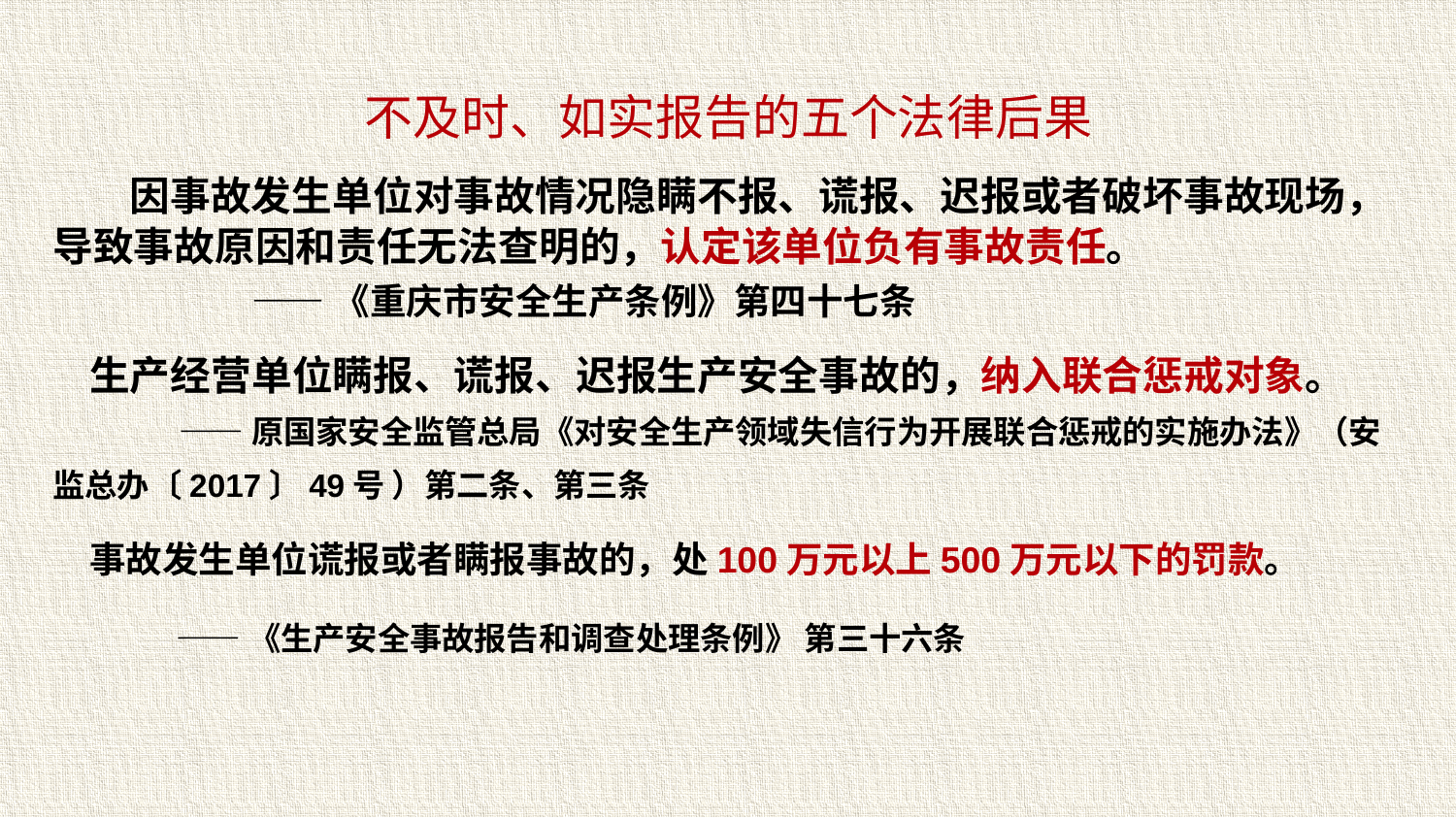

不及时、如实报告的五个法律后果
      因事故发生单位对事故情况隐瞒不报、谎报、迟报或者破坏事故现场，导致事故原因和责任无法查明的，认定该单位负有事故责任。
                           ——《重庆市安全生产条例》第四十七条
    生产经营单位瞒报、谎报、迟报生产安全事故的，纳入联合惩戒对象。
                 ——原国家安全监管总局《对安全生产领域失信行为开展联合惩戒的实施办法》（安监总办〔2017〕49号 ）第二条、第三条
    事故发生单位谎报或者瞒报事故的，处100万元以上500万元以下的罚款。
                 ——《生产安全事故报告和调查处理条例》 第三十六条